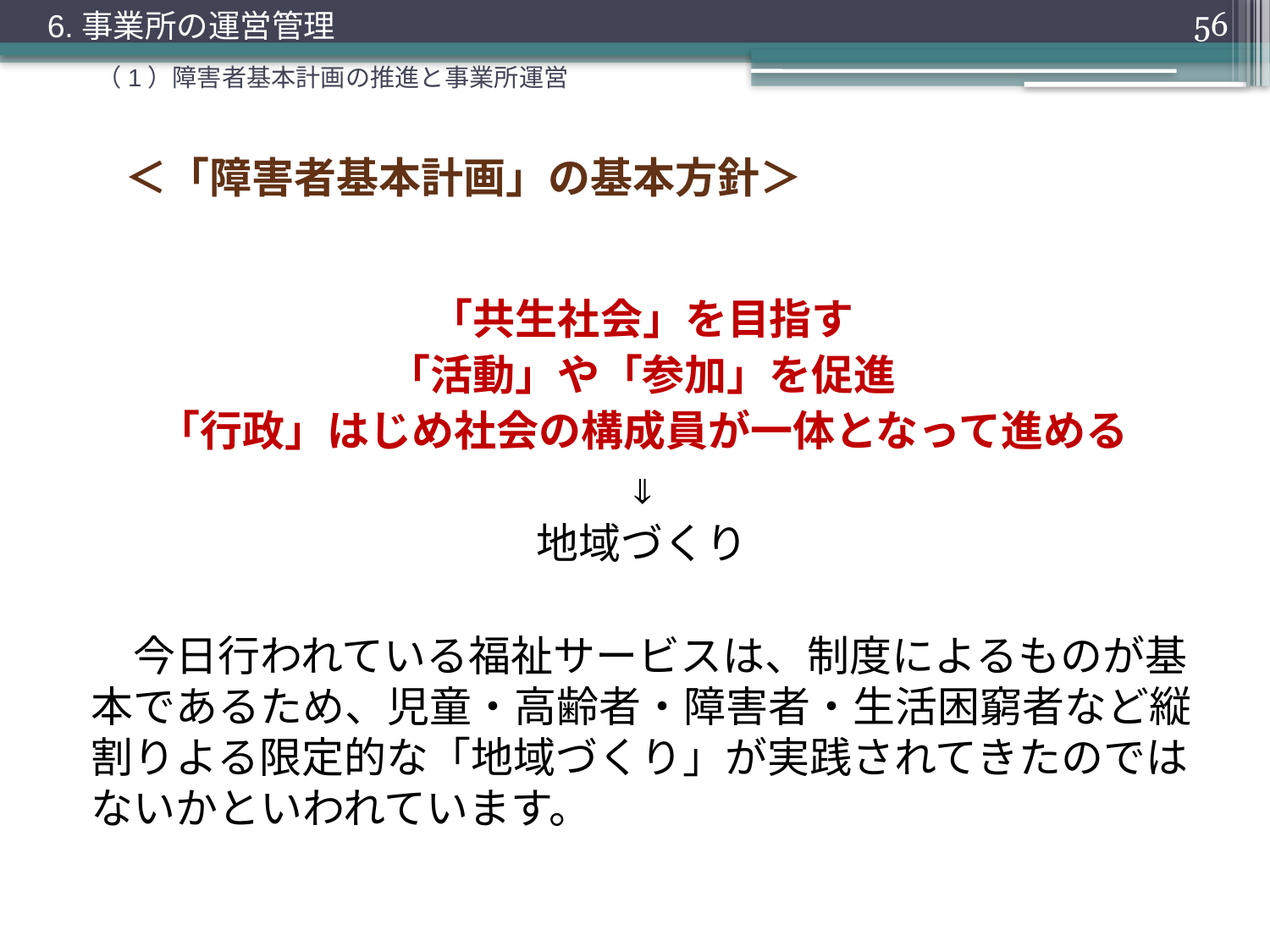

6.事業所の運営管理
56
（1）障害者基本計画の推進と事業所運営
　＜「障害者基本計画」の基本方針＞
「共生社会」を目指す
「活動」や「参加」を促進
「行政」はじめ社会の構成員が一体となって進める
⇓
地域づくり

　今日行われている福祉サービスは、制度によるものが基本であるため、児童・高齢者・障害者・生活困窮者など縦割りよる限定的な「地域づくり」が実践されてきたのではないかといわれています。